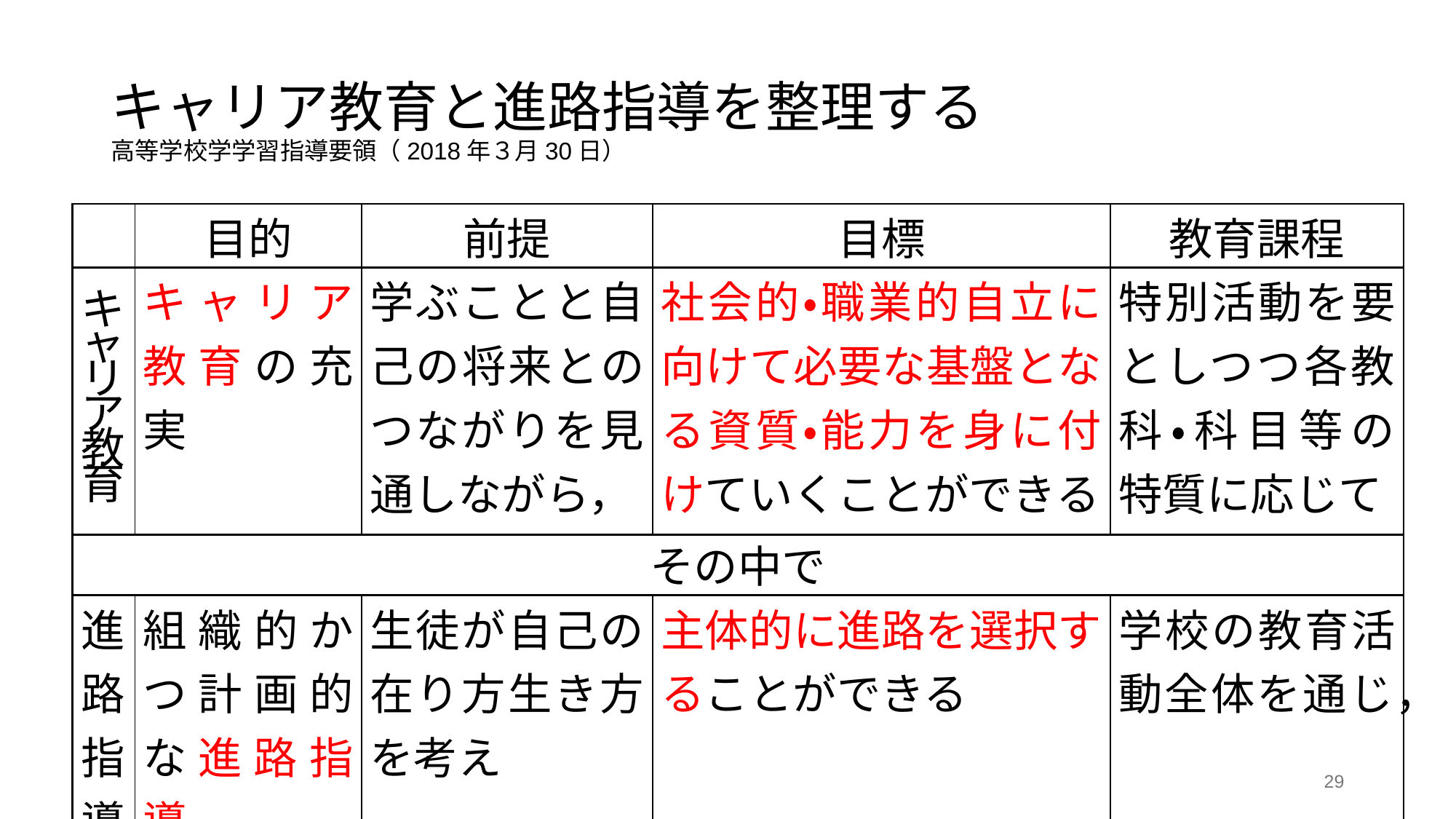

# キャリア教育と進路指導を整理する 高等学校学学習指導要領（2018年３月30日）
|  | 目的 | 前提 | 目標 | 教育課程 |
| --- | --- | --- | --- | --- |
| キ ャリア教育 | キャリア教育の充実 | 学ぶことと自己の将来とのつながりを見通しながら， | 社会的・職業的自立に向けて必要な基盤となる資質・能力を身に付けていくことができる | 特別活動を要としつつ各教科・科目等の特質に応じて |
| その中で |  |  |  |  |
| 進路指導 | 組織的かつ計画的な進路指導 | 生徒が自己の在り方生き方を考え | 主体的に進路を選択することができる | 学校の教育活動全体を通じ， |
29